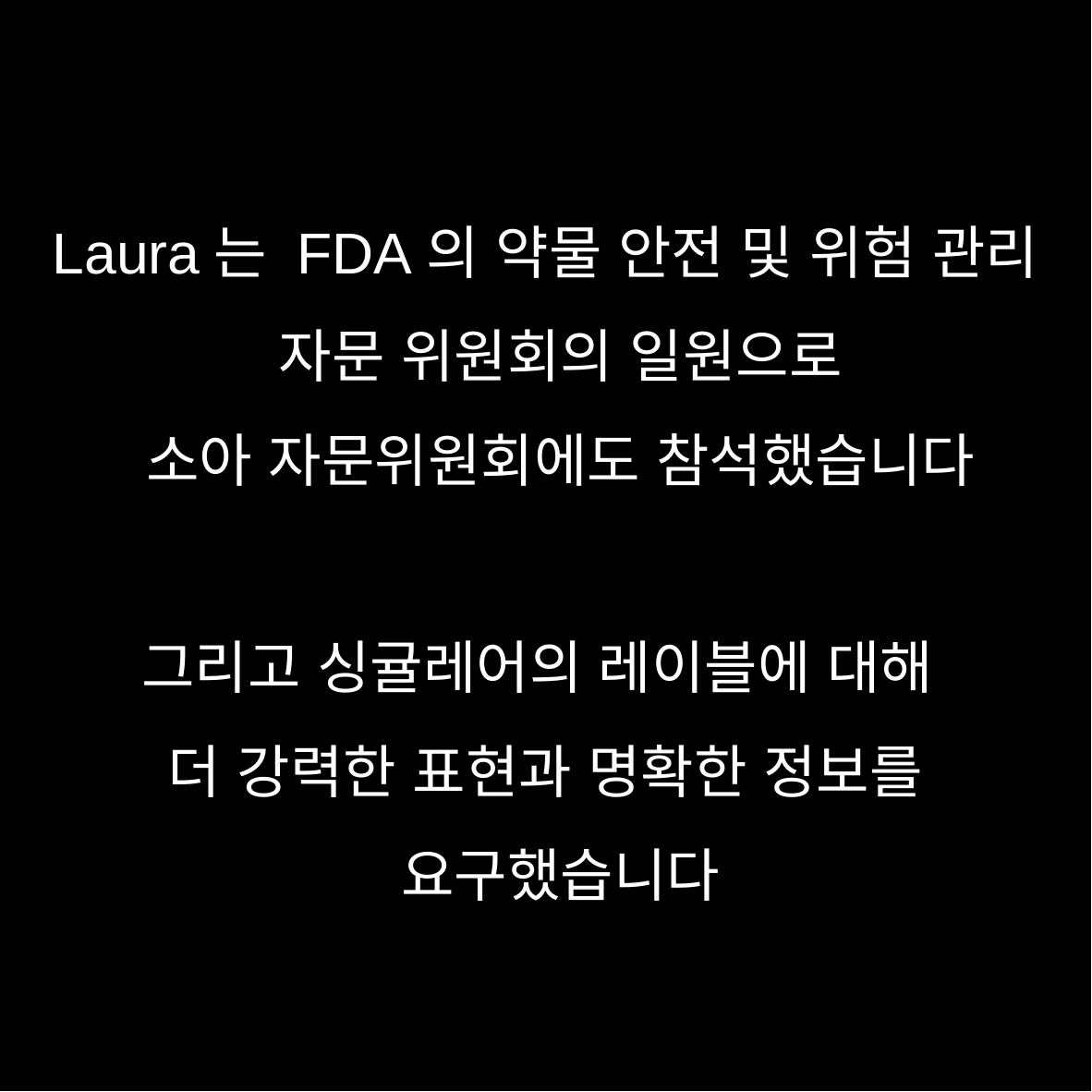

Laura는 FDA의 약물 안전 및 위험 관리
 자문 위원회의 일원으로
 소아 자문위원회에도 참석했습니다

그리고 싱귤레어의 레이블에 대해
더 강력한 표현과 명확한 정보를
 요구했습니다